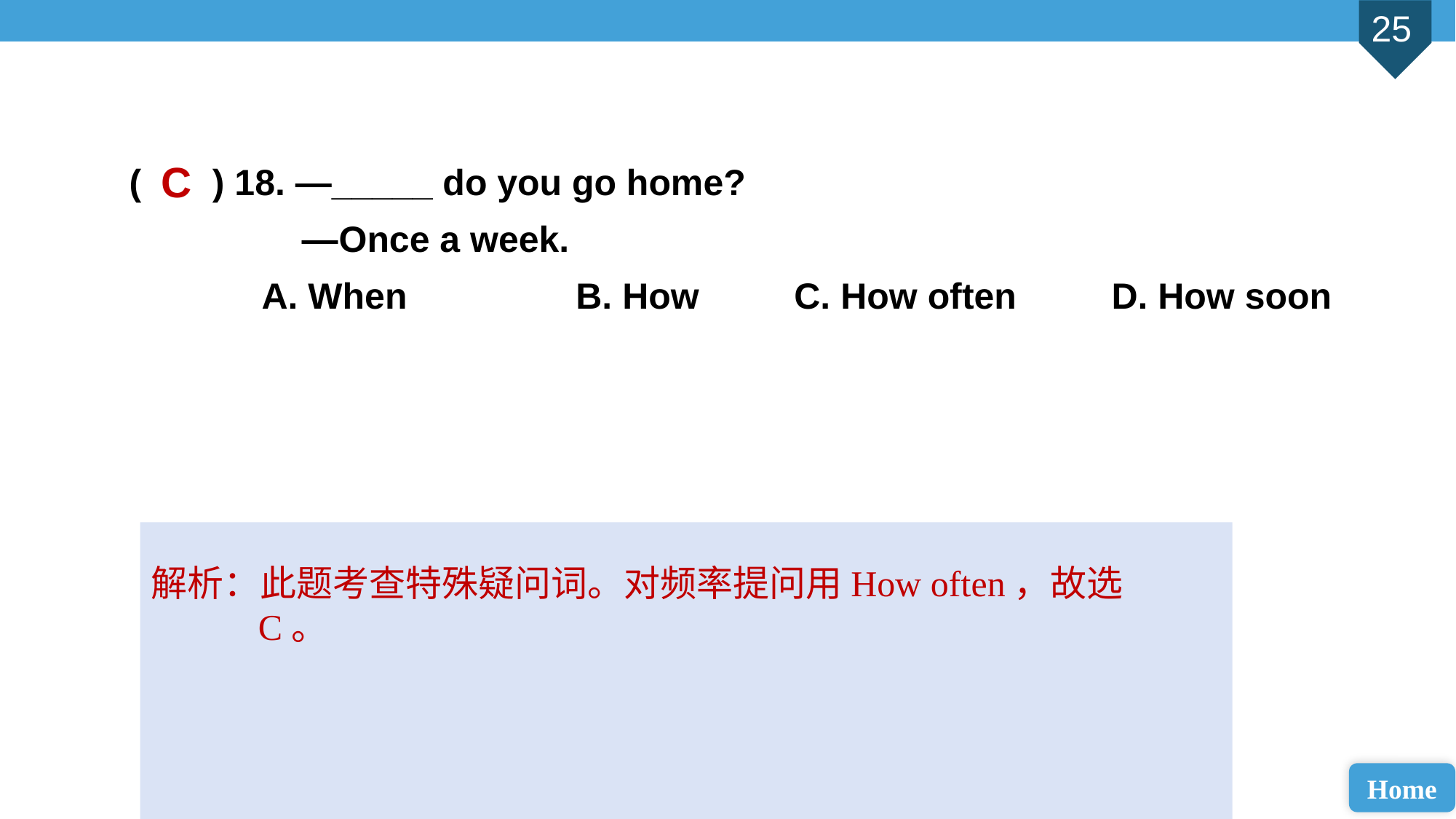

(       ) 18. —_____ do you go home?
                 —Once a week.
             A. When		 B. How	 C. How often 	D. How soon
C

解析：此题考查特殊疑问词。对频率提问用How often，故选C。